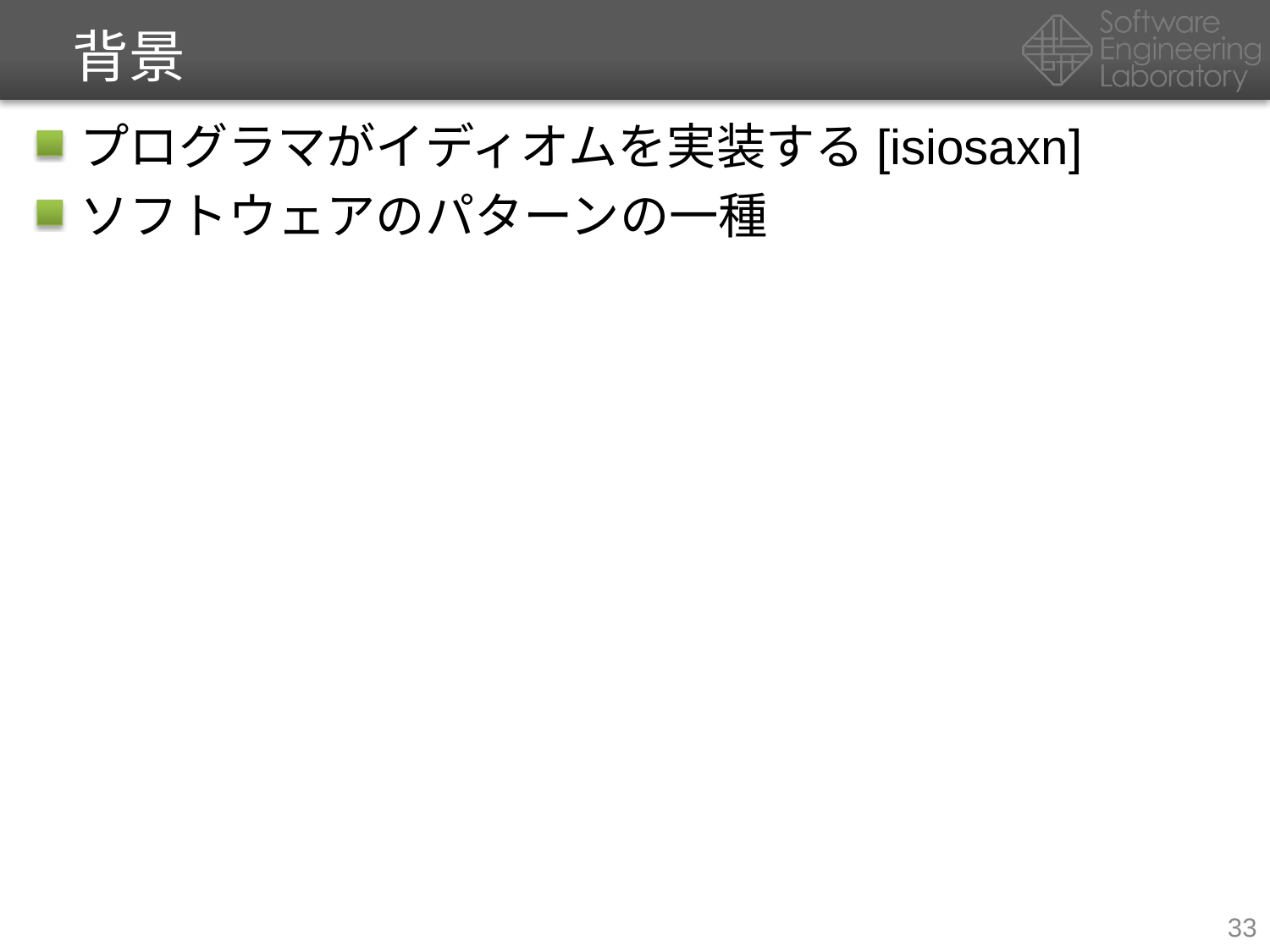

# 背景
プログラマがイディオムを実装する[isiosaxn]
ソフトウェアのパターンの一種
33